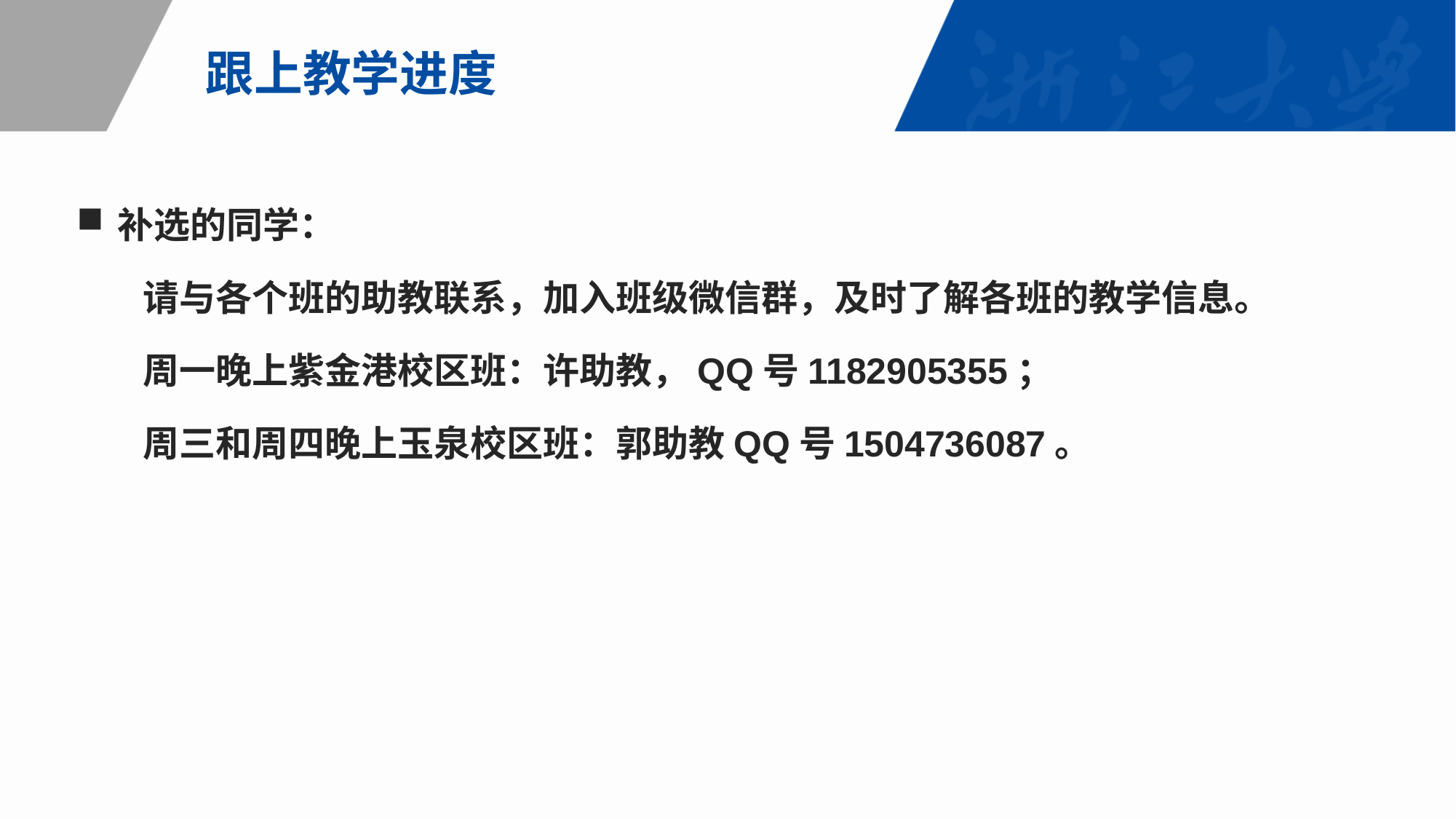

跟上教学进度
补选的同学：
       请与各个班的助教联系，加入班级微信群，及时了解各班的教学信息。
       周一晚上紫金港校区班：许助教，QQ号1182905355；
       周三和周四晚上玉泉校区班：郭助教QQ号1504736087。